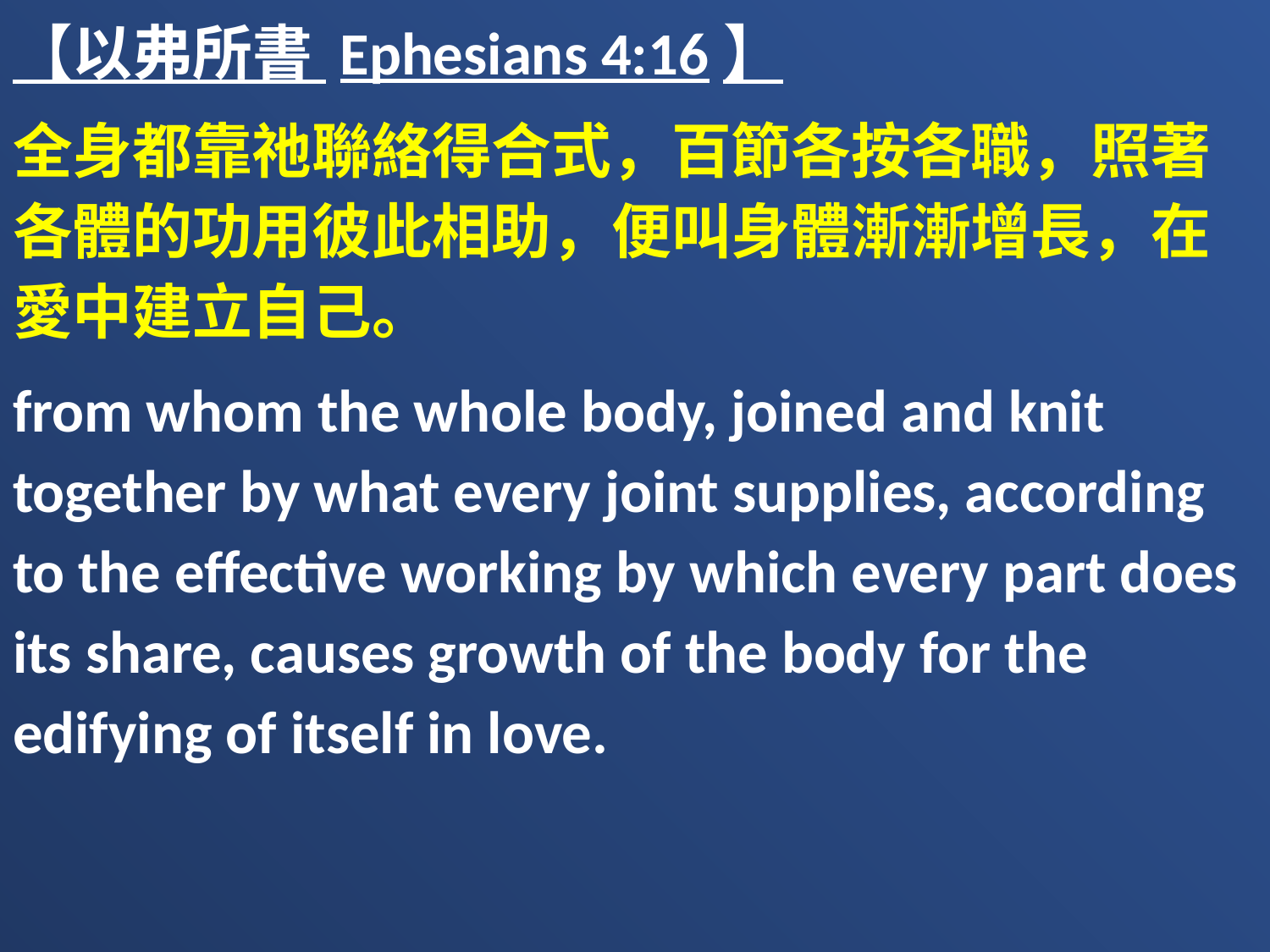

【以弗所書 Ephesians 4:16】
全身都靠祂聯絡得合式，百節各按各職，照著各體的功用彼此相助，便叫身體漸漸增長，在愛中建立自己。
from whom the whole body, joined and knit together by what every joint supplies, according to the effective working by which every part does its share, causes growth of the body for the edifying of itself in love.